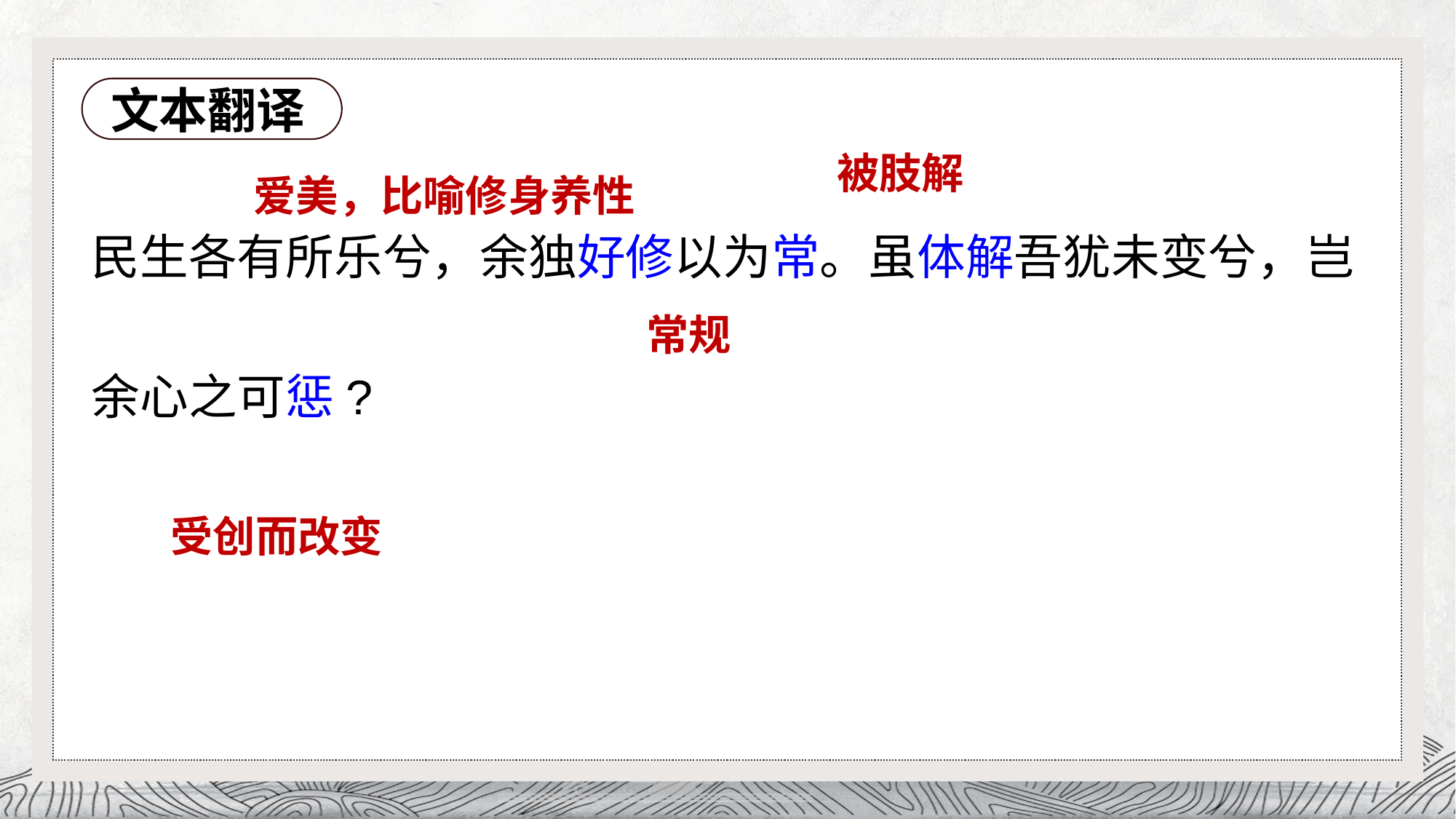

# 文本翻译
被肢解
爱美，比喻修身养性
民生各有所乐兮，余独好修以为常。虽体解吾犹未变兮，岂

余心之可惩?
常规
受创而改变